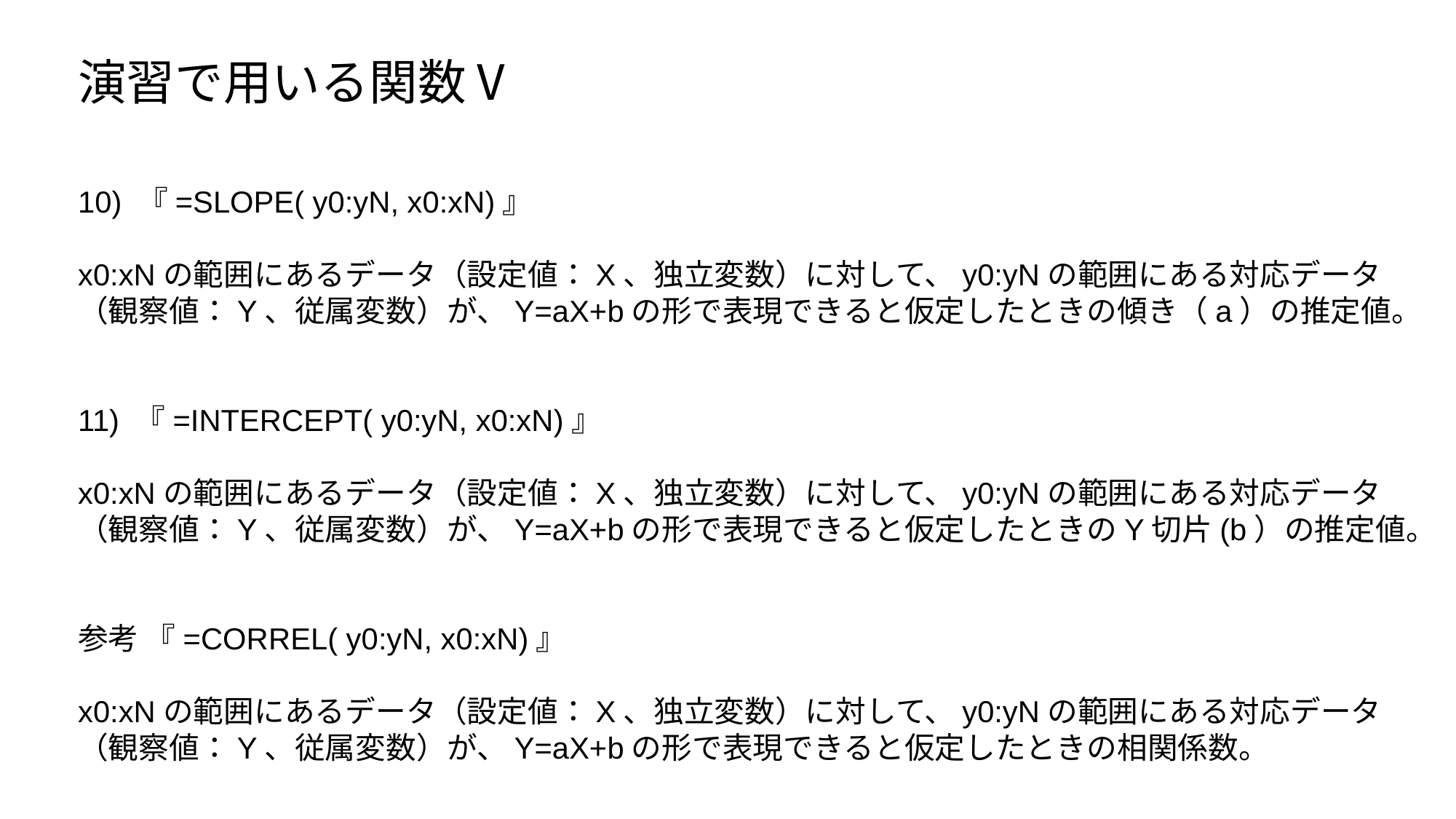

演習で用いる関数Ⅴ

10) 『=SLOPE( y0:yN, x0:xN)』

x0:xNの範囲にあるデータ（設定値：X、独立変数）に対して、y0:yNの範囲にある対応データ（観察値：Y、従属変数）が、Y=aX+bの形で表現できると仮定したときの傾き（a）の推定値。

11) 『=INTERCEPT( y0:yN, x0:xN)』

x0:xNの範囲にあるデータ（設定値：X、独立変数）に対して、y0:yNの範囲にある対応データ（観察値：Y、従属変数）が、Y=aX+bの形で表現できると仮定したときのY切片(b）の推定値。

参考 『=CORREL( y0:yN, x0:xN)』

x0:xNの範囲にあるデータ（設定値：X、独立変数）に対して、y0:yNの範囲にある対応データ（観察値：Y、従属変数）が、Y=aX+bの形で表現できると仮定したときの相関係数。